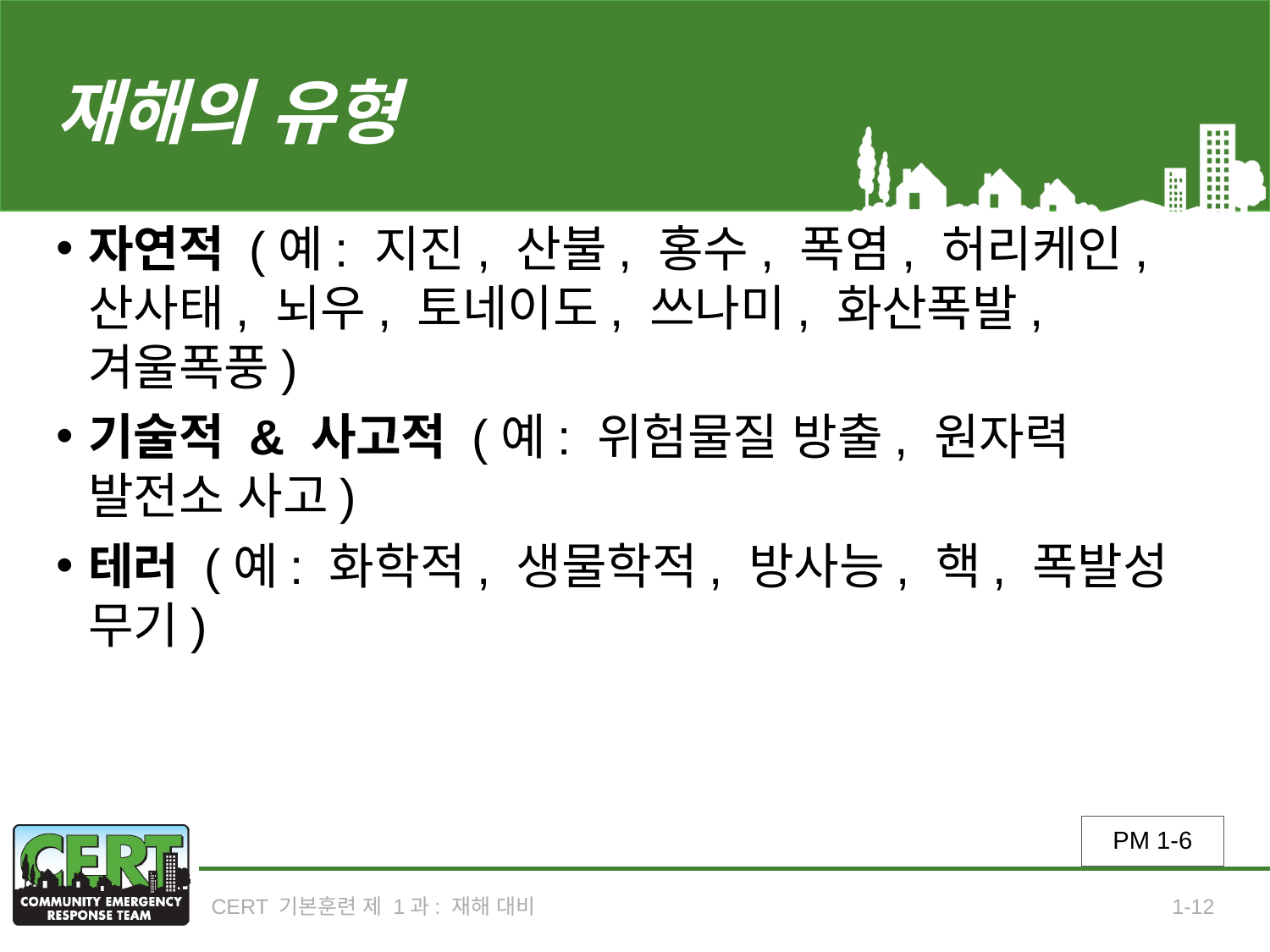

# 재해의 유형
자연적 (예: 지진, 산불, 홍수, 폭염, 허리케인, 산사태, 뇌우, 토네이도, 쓰나미, 화산폭발, 겨울폭풍)
기술적 & 사고적 (예: 위험물질 방출, 원자력 발전소 사고)
테러 (예: 화학적, 생물학적, 방사능, 핵, 폭발성 무기)
PM 1-6
CERT 기본훈련 제 1과: 재해 대비
1-12